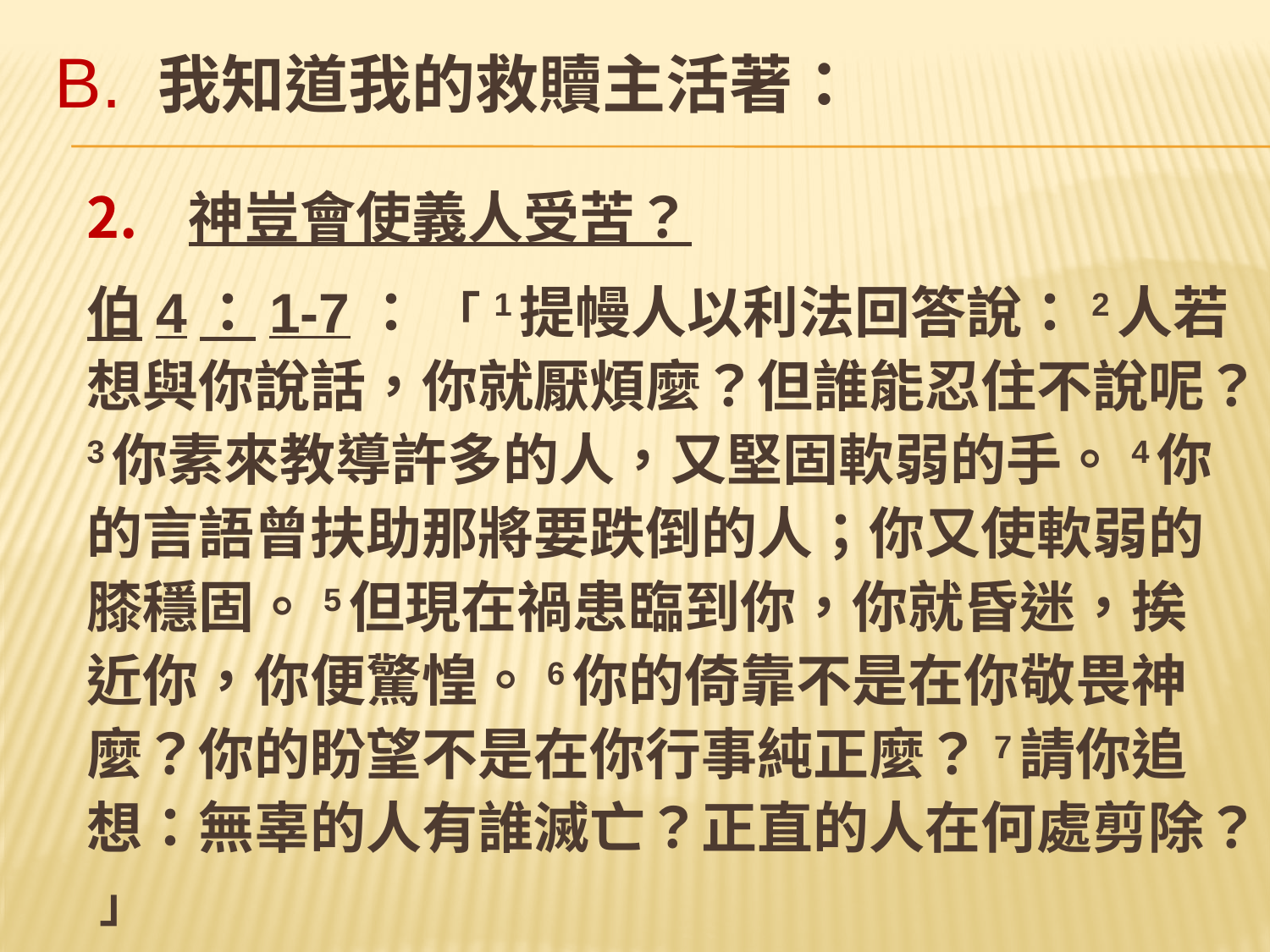

# B. 我知道我的救贖主活著：
神豈會使義人受苦？
伯4：1-7： 「 1提幔人以利法回答說：2人若想與你說話，你就厭煩麼？但誰能忍住不說呢？3你素來教導許多的人，又堅固軟弱的手。4你的言語曾扶助那將要跌倒的人；你又使軟弱的膝穩固。5但現在禍患臨到你，你就昏迷，挨近你，你便驚惶。6你的倚靠不是在你敬畏神麼？你的盼望不是在你行事純正麼？7請你追想：無辜的人有誰滅亡？正直的人在何處剪除？ 」